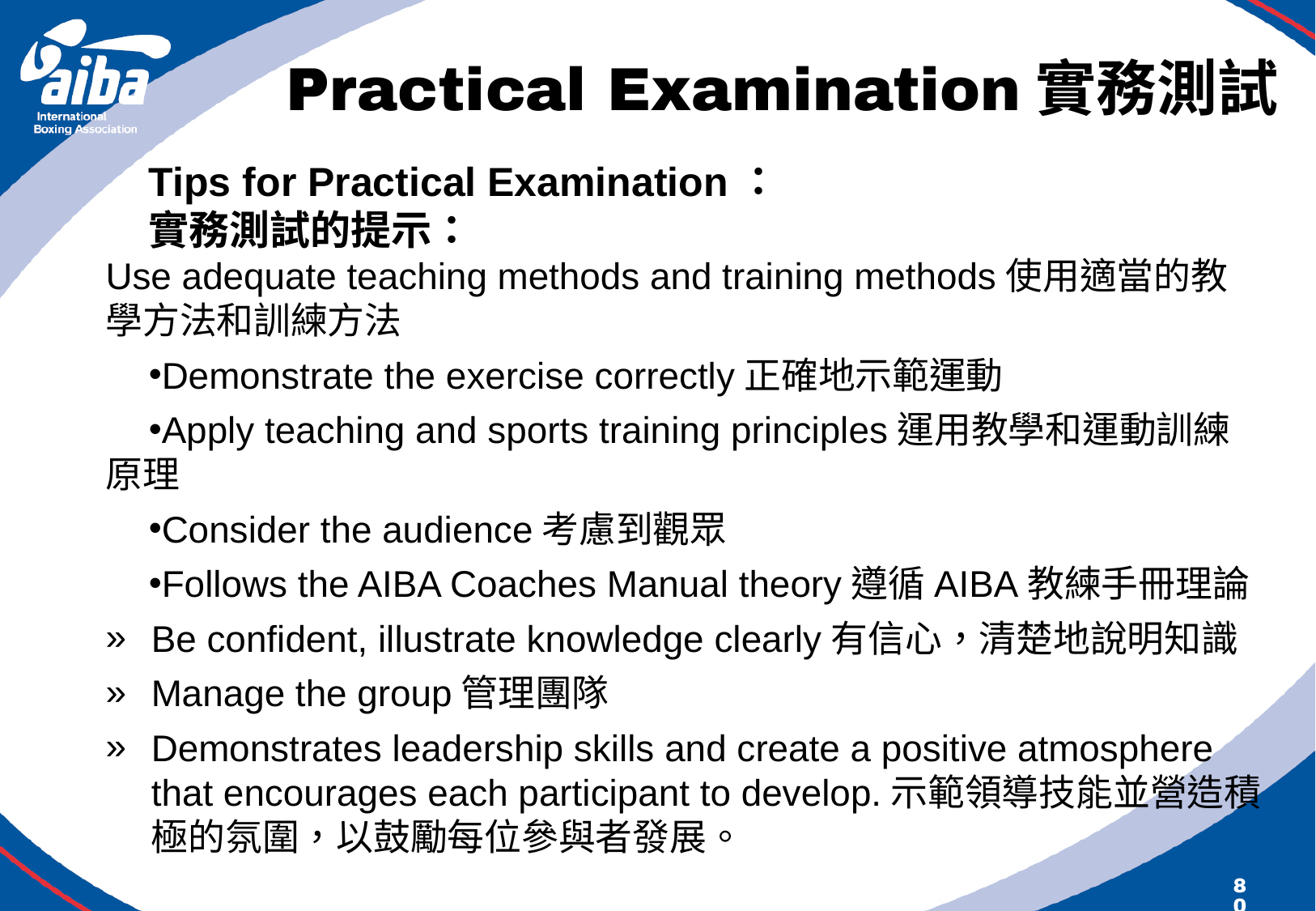

# Practical Examination實務測試
Tips for Practical Examination：
實務測試的提示：
Use adequate teaching methods and training methods使用適當的教學方法和訓練方法
Demonstrate the exercise correctly正確地示範運動
Apply teaching and sports training principles運用教學和運動訓練原理
Consider the audience考慮到觀眾
Follows the AIBA Coaches Manual theory遵循AIBA教練手冊理論
Be confident, illustrate knowledge clearly有信心，清楚地說明知識
Manage the group管理團隊
Demonstrates leadership skills and create a positive atmosphere that encourages each participant to develop.示範領導技能並營造積極的氛圍，以鼓勵每位參與者發展。

80